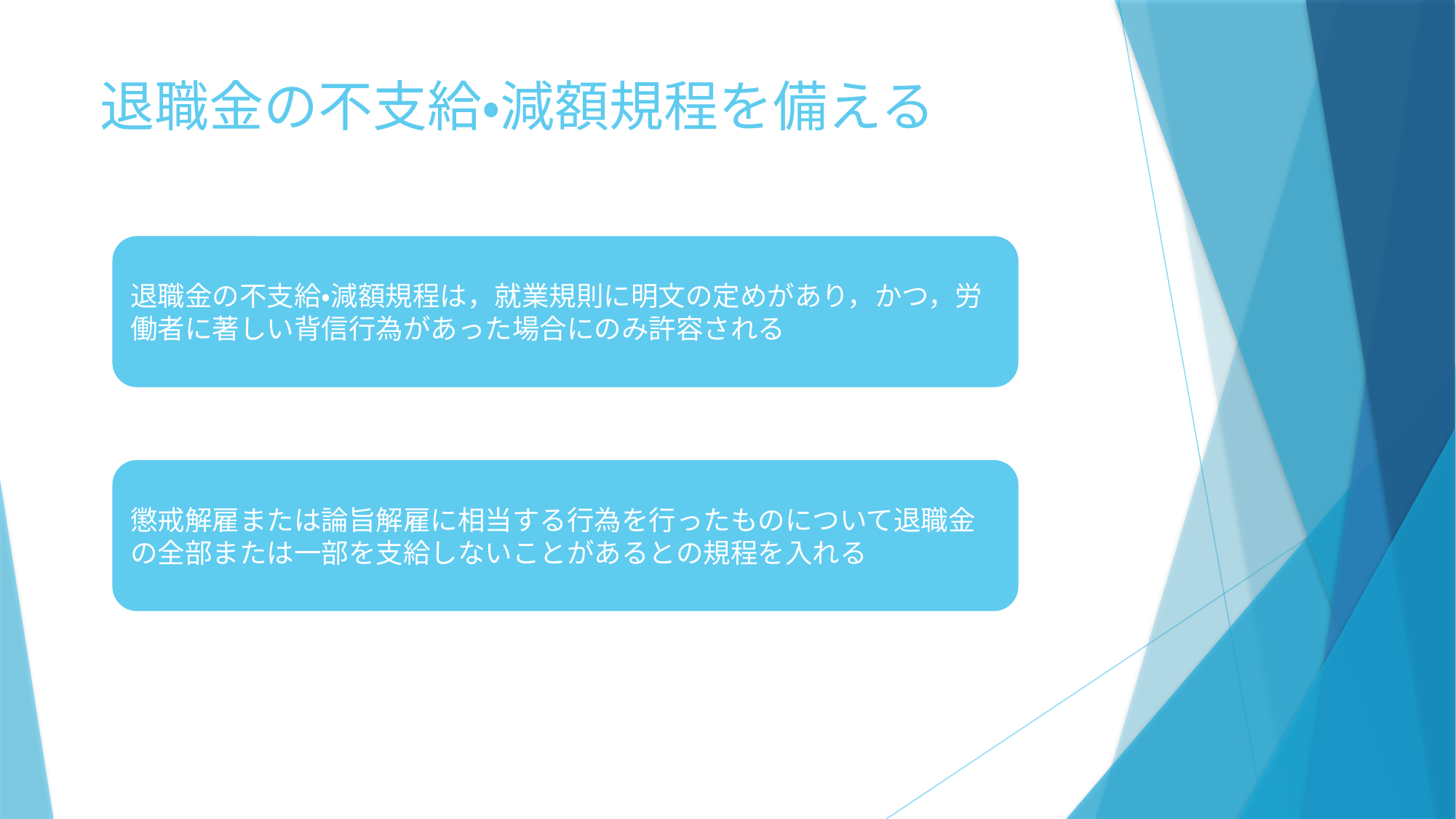

# 退職金の不支給・減額規程を備える

退職金の不支給・減額規程は，就業規則に明文の定めがあり，かつ，労働者に著しい背信行為があった場合にのみ許容される
懲戒解雇または論旨解雇に相当する行為を行ったものについて退職金の全部または一部を支給しないことがあるとの規程を入れる